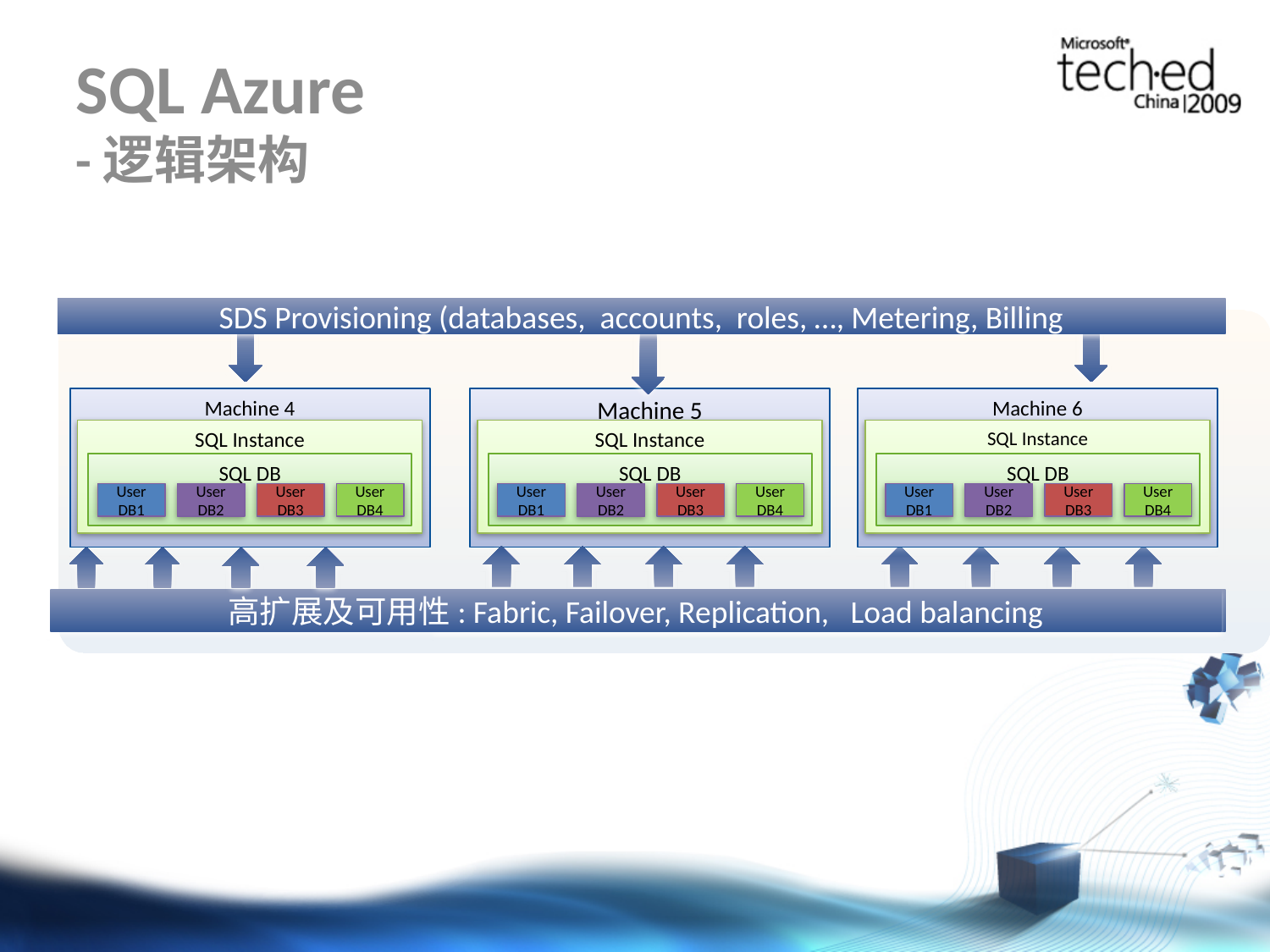

# SQL Azure -逻辑架构
SDS Provisioning (databases,  accounts,  roles, …, Metering, Billing

Machine 4
SQL Instance
SQL DB
User
DB1
User
DB2
User
DB3
User
DB4
Machine 5
SQL Instance
SQL DB
User
DB1
User
DB2
User
DB3
User
DB4
Machine 6
SQL Instance
SQL DB
User
DB1
User
DB2
User
DB3
User
DB4

Scalability and Availability: Fabric, Failover, Replication, and  Load balancing

高扩展及可用性: Fabric, Failover, Replication,   Load balancing